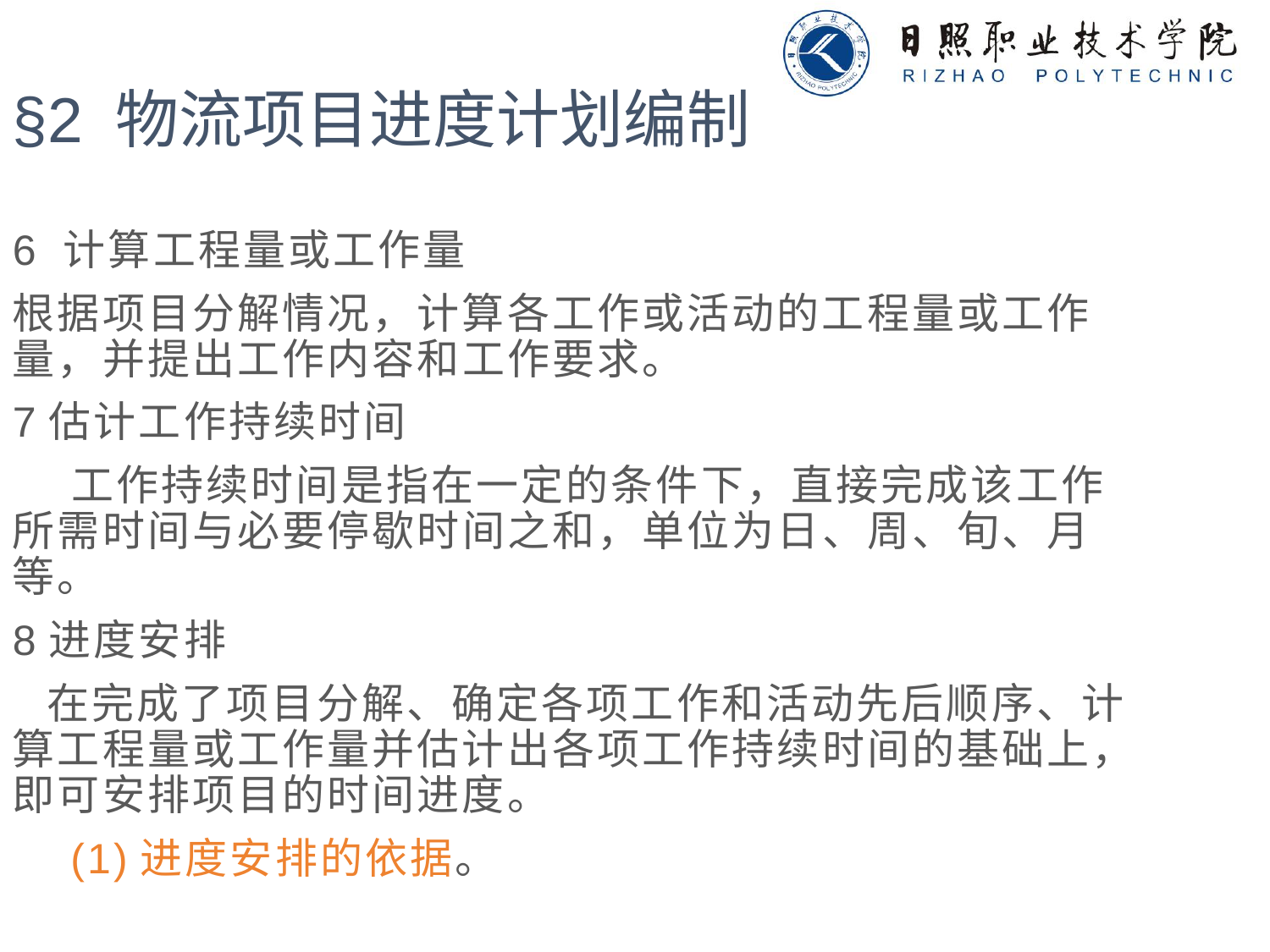

§2 物流项目进度计划编制
6 计算工程量或工作量
根据项目分解情况，计算各工作或活动的工程量或工作量，并提出工作内容和工作要求。
7估计工作持续时间
    工作持续时间是指在一定的条件下，直接完成该工作所需时间与必要停歇时间之和，单位为日、周、旬、月等。
8进度安排
  在完成了项目分解、确定各项工作和活动先后顺序、计算工程量或工作量并估计出各项工作持续时间的基础上，即可安排项目的时间进度。
    (1)进度安排的依据。